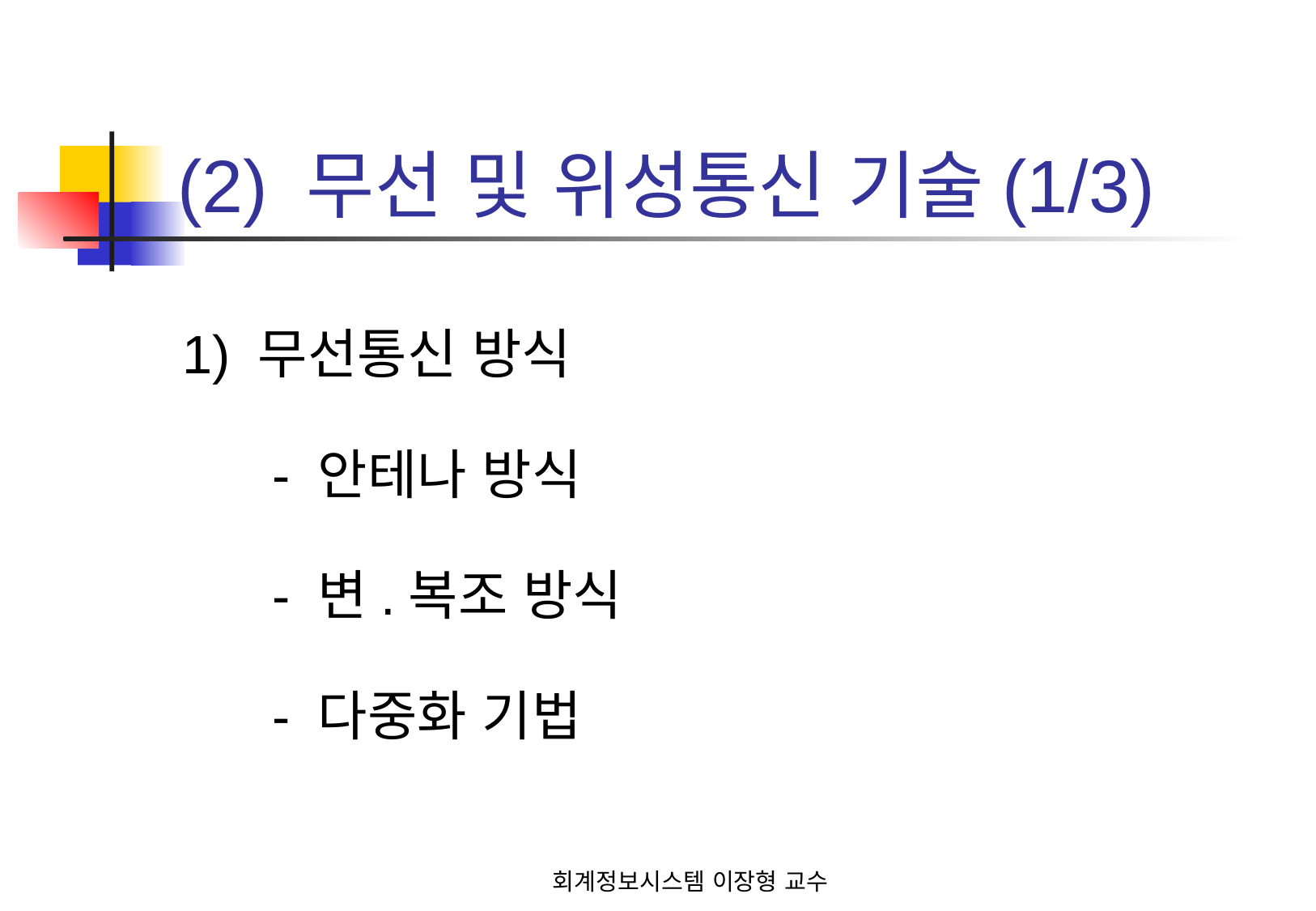

# (2) 무선 및 위성통신 기술(1/3)
1) 무선통신 방식
      - 안테나 방식
      - 변.복조 방식
      - 다중화 기법
회계정보시스템 이장형 교수